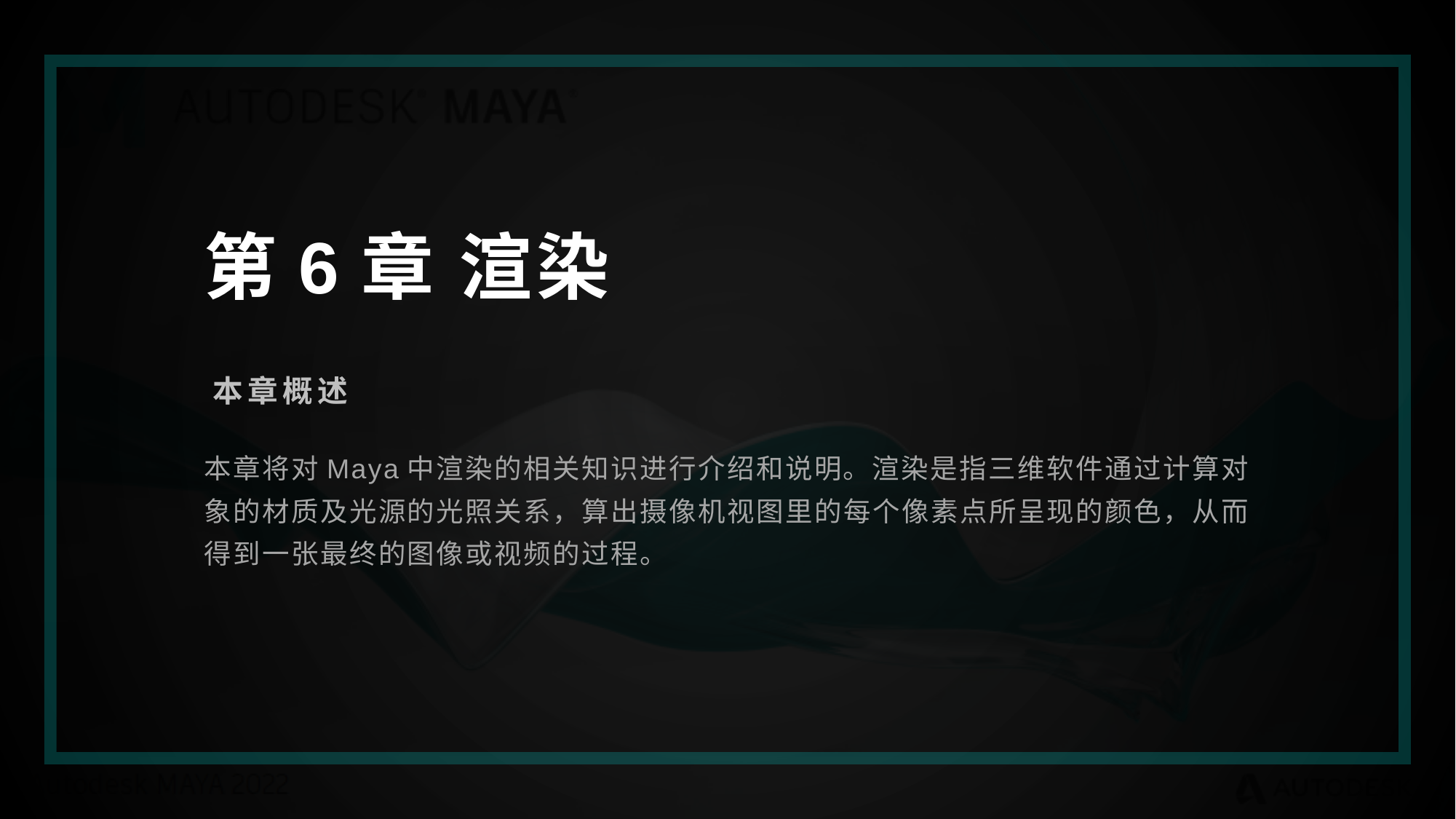

第6章 渲染
本章将对Maya中渲染的相关知识进行介绍和说明。渲染是指三维软件通过计算对象的材质及光源的光照关系，算出摄像机视图里的每个像素点所呈现的颜色，从而得到一张最终的图像或视频的过程。